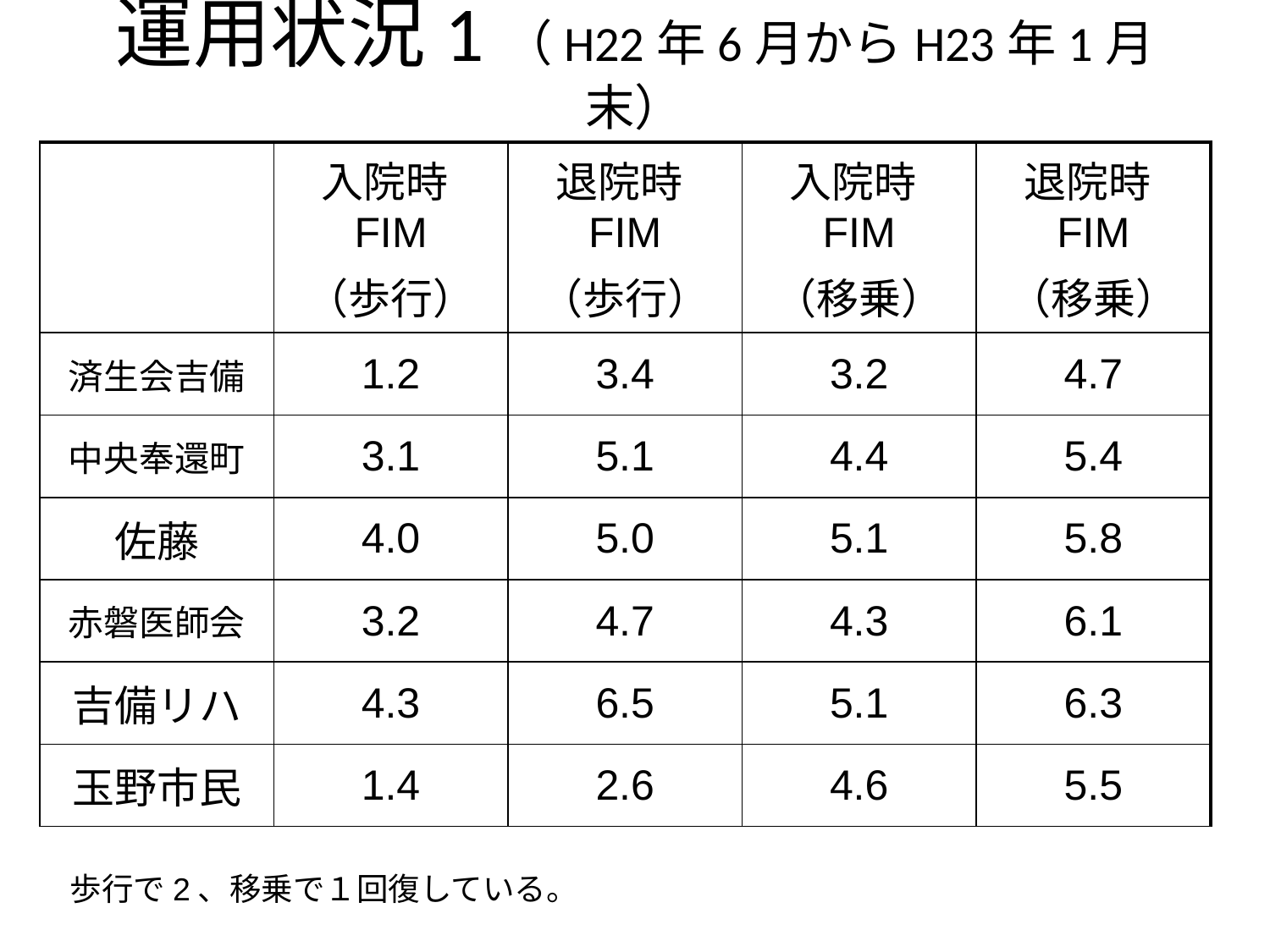

# 運用状況1（H22年6月からH23年1月末）
|  | 入院時FIM （歩行） | 退院時FIM （歩行） | 入院時FIM （移乗） | 退院時FIM （移乗） |
| --- | --- | --- | --- | --- |
| 済生会吉備 | 1.2 | 3.4 | 3.2 | 4.7 |
| 中央奉還町 | 3.1 | 5.1 | 4.4 | 5.4 |
| 佐藤 | 4.0 | 5.0 | 5.1 | 5.8 |
| 赤磐医師会 | 3.2 | 4.7 | 4.3 | 6.1 |
| 吉備リハ | 4.3 | 6.5 | 5.1 | 6.3 |
| 玉野市民 | 1.4 | 2.6 | 4.6 | 5.5 |
歩行で2、移乗で１回復している。